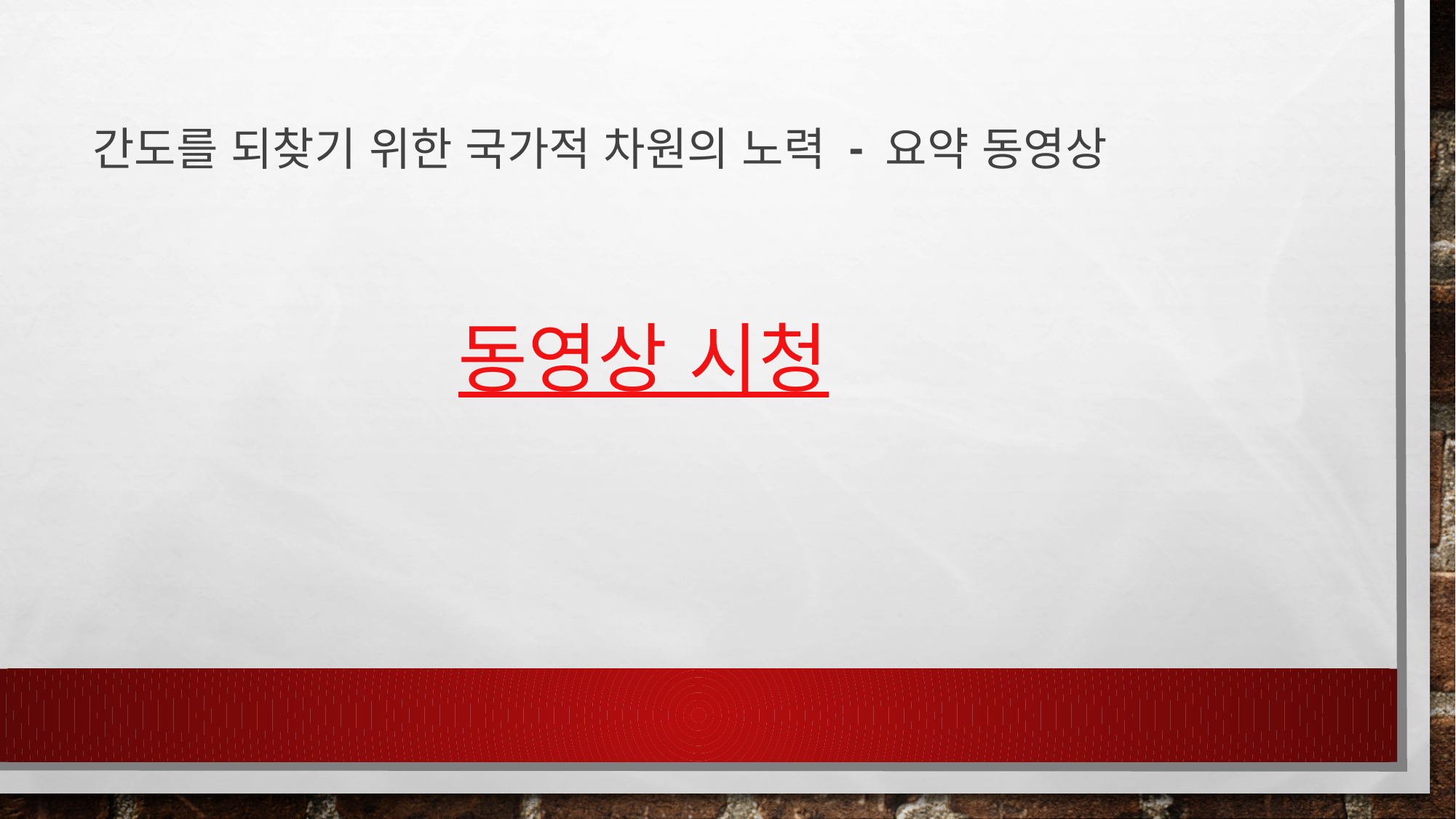

# 간도를 되찾기 위한 국가적 차원의 노력 - 요약 동영상
동영상 시청